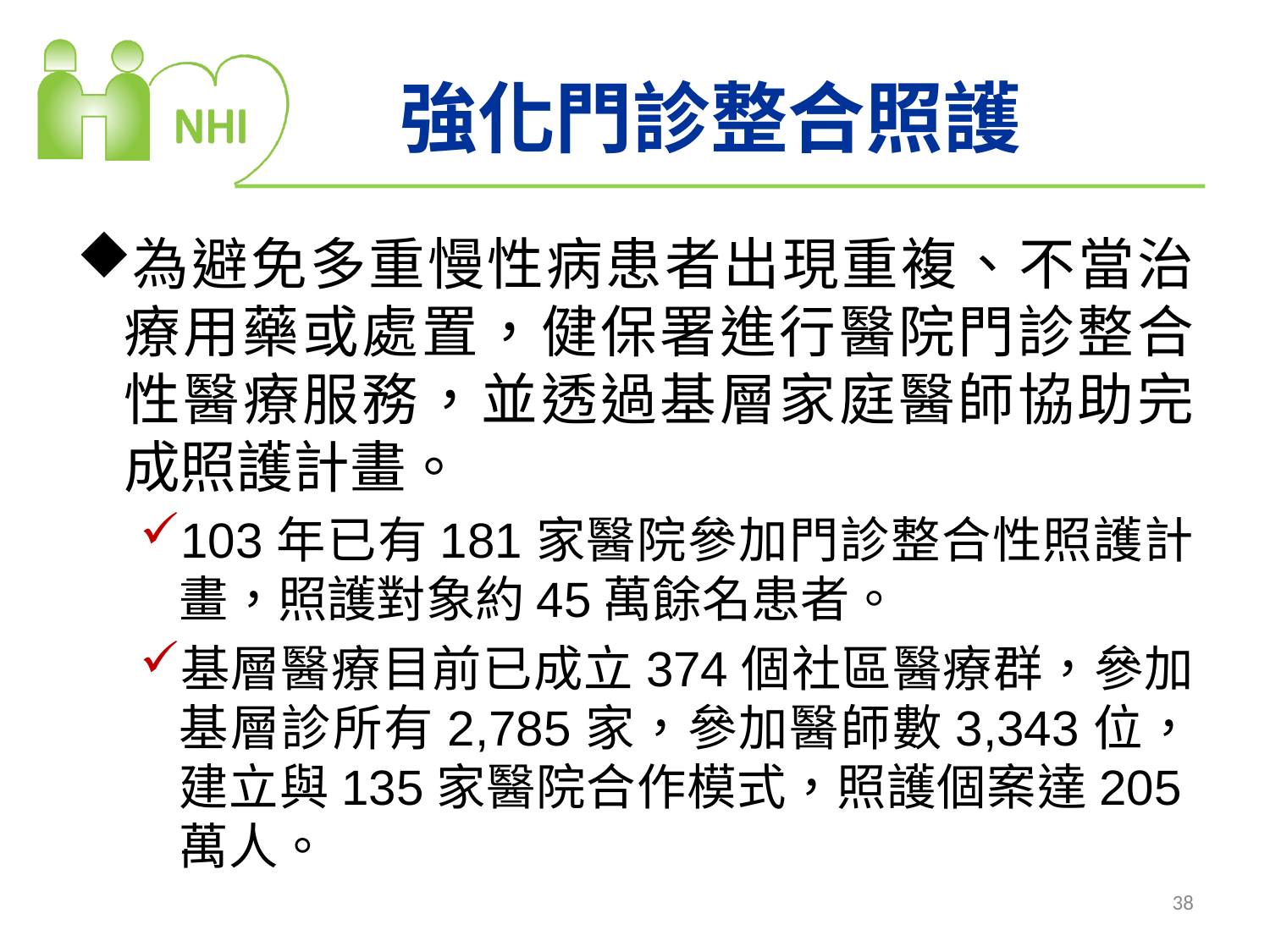

強化門診整合照護
為避免多重慢性病患者出現重複、不當治療用藥或處置，健保署進行醫院門診整合性醫療服務，並透過基層家庭醫師協助完成照護計畫。
103年已有181家醫院參加門診整合性照護計畫，照護對象約45萬餘名患者。
基層醫療目前已成立374個社區醫療群，參加基層診所有2,785家，參加醫師數3,343位，建立與135家醫院合作模式，照護個案達205萬人。
38